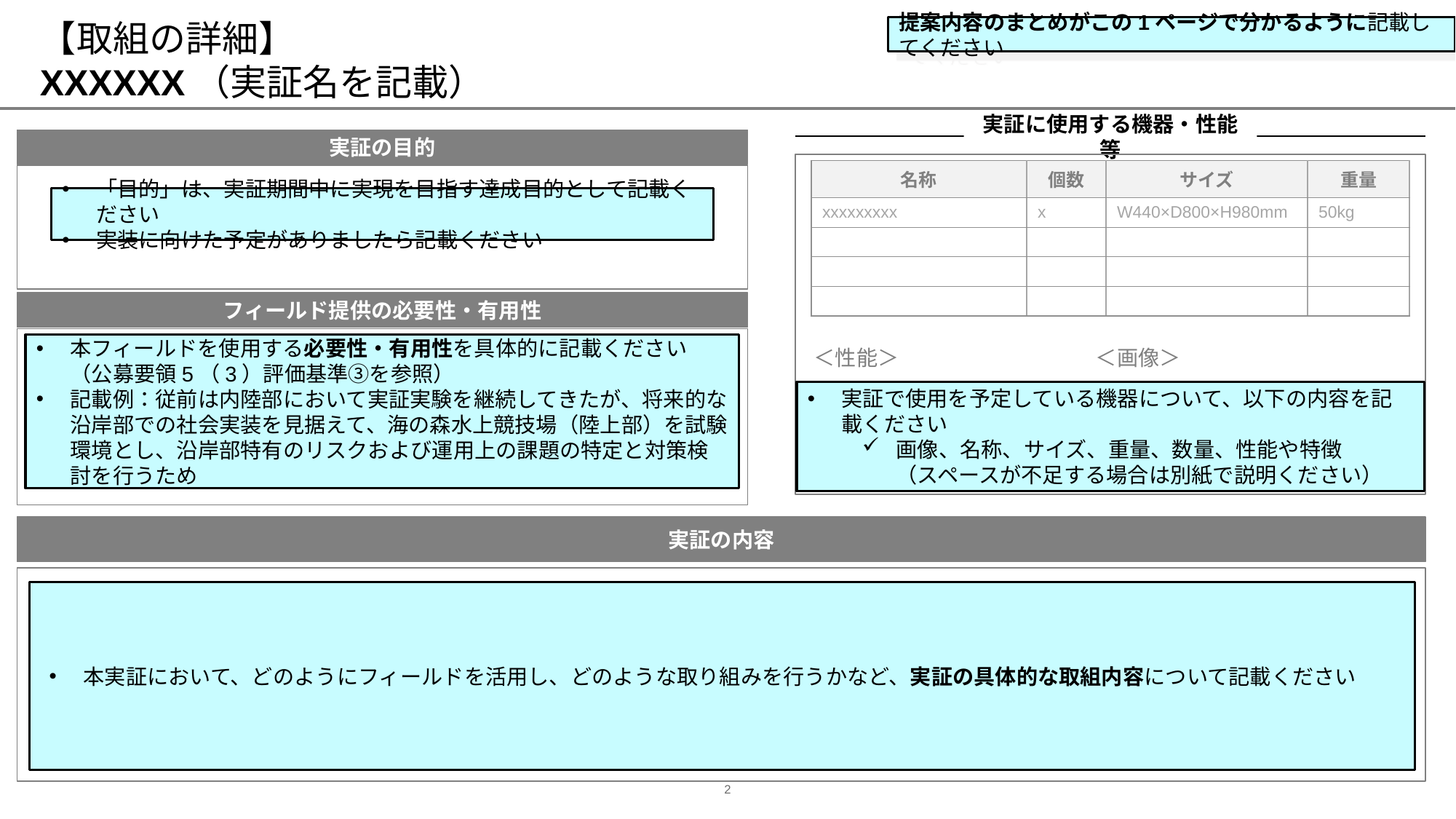

# 【取組の詳細】 XXXXXX（実証名を記載）
提案内容のまとめがこの1ページで分かるように記載してください
実証に使用する機器・性能等
実証の目的

| 名称 | 個数 | サイズ | 重量 |
| --- | --- | --- | --- |
| xxxxxxxxx | x | W440×D800×H980mm | 50kg |
|  |  |  |  |
|  |  |  |  |
|  |  |  |  |

「目的」は、実証期間中に実現を目指す達成目的として記載ください
実装に向けた予定がありましたら記載ください
フィールド提供の必要性・有用性

本フィールドを使用する必要性・有用性を具体的に記載ください（公募要領5（3）評価基準③を参照）
記載例：従前は内陸部において実証実験を継続してきたが、将来的な沿岸部での社会実装を見据えて、海の森水上競技場（陸上部）を試験環境とし、沿岸部特有のリスクおよび運用上の課題の特定と対策検討を行うため
＜性能＞
＜画像＞
実証で使用を予定している機器について、以下の内容を記載ください
画像、名称、サイズ、重量、数量、性能や特徴
（スペースが不足する場合は別紙で説明ください）
実証の内容

本実証において、どのようにフィールドを活用し、どのような取り組みを行うかなど、実証の具体的な取組内容について記載ください